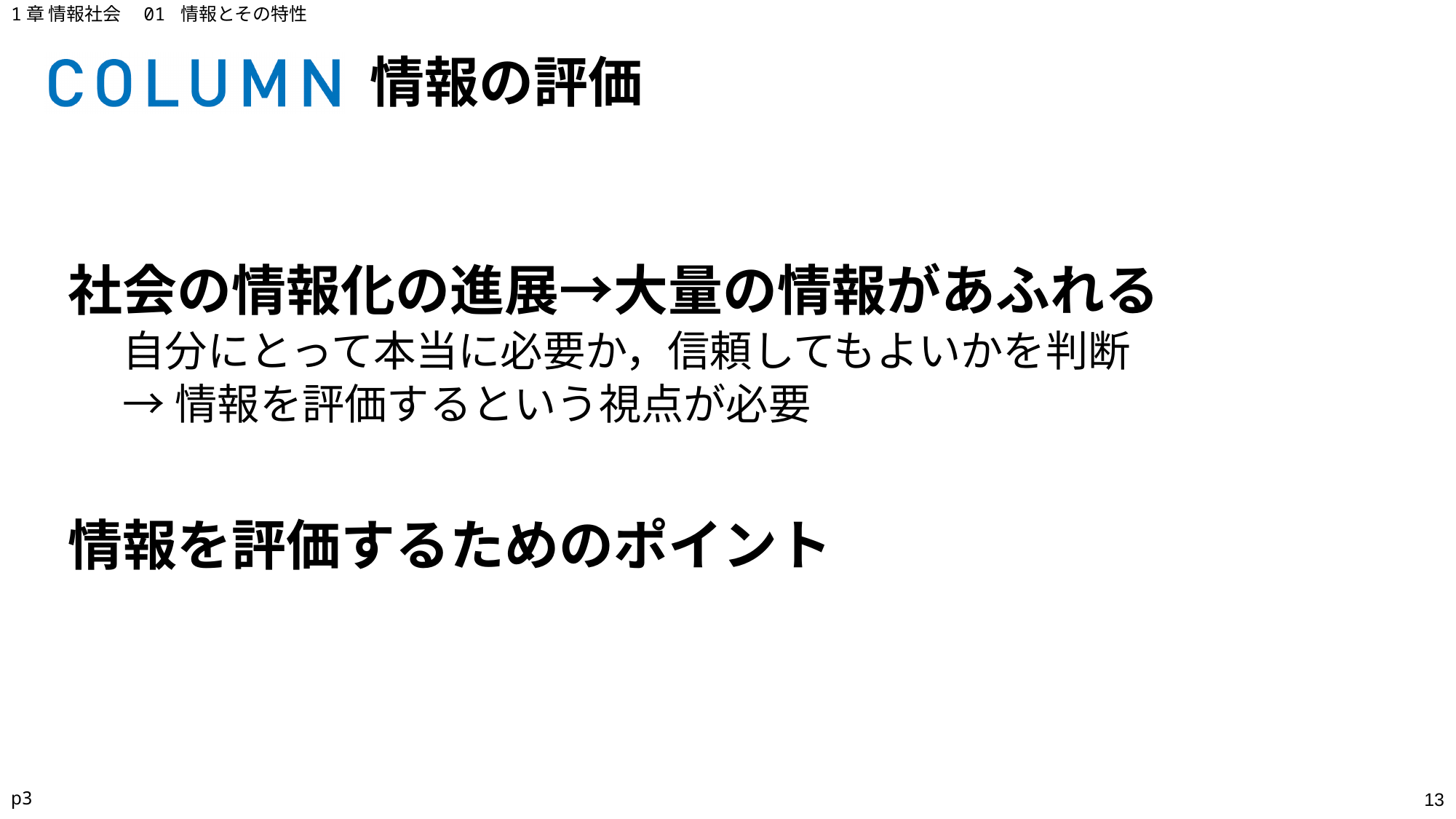

1章 情報社会　01 情報とその特性

情報の評価
社会の情報化の進展→大量の情報があふれる
自分にとって本当に必要か，信頼してもよいかを判断
→情報を評価するという視点が必要

情報を評価するためのポイント

p3
13